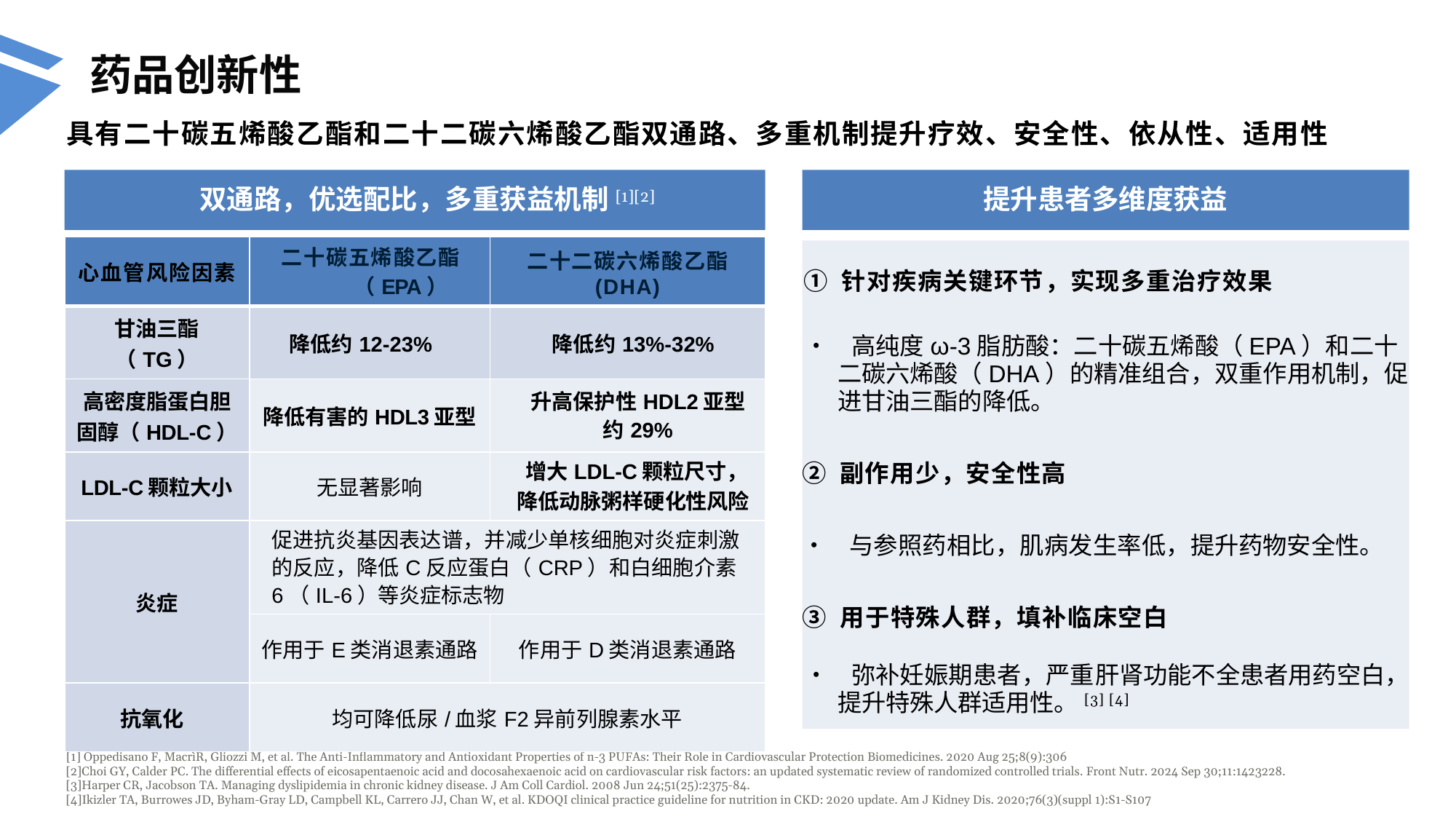

药品创新性

具有二十碳五烯酸乙酯和二十二碳六烯酸乙酯双通路、多重机制提升疗效、安全性、依从性、适用性

双通路，优选配比，多重获益机制[1][2]

提升患者多维度获益
| 心血管风险因素 | 二十碳五烯酸乙酯 （EPA） | 二十二碳六烯酸乙酯 (DHA) |
| --- | --- | --- |
| 甘油三酯（TG） | 降低约12-23% | 降低约13%-32% |
| 高密度脂蛋白胆固醇（HDL-C） | 降低有害的HDL3亚型 | 升高保护性HDL2亚型约29% |
| LDL-C颗粒大小 | 无显著影响 | 增大LDL-C颗粒尺寸， 降低动脉粥样硬化性风险 |
| 炎症 | 促进抗炎基因表达谱，并减少单核细胞对炎症刺激的反应，降低C反应蛋白（CRP）和白细胞介素6（IL-6）等炎症标志物 |  |
|  | 作用于E类消退素通路 | 作用于D类消退素通路 |
| 抗氧化 | 均可降低尿/血浆F2异前列腺素水平 |  |

① 针对疾病关键环节，实现多重治疗效果

•   高纯度ω-3脂肪酸：二十碳五烯酸（EPA）和二十二碳六烯酸（DHA）的精准组合，双重作用机制，促进甘油三酯的降低。

② 副作用少，安全性高

•   与参照药相比，肌病发生率低，提升药物安全性。

③ 用于特殊人群，填补临床空白

•   弥补妊娠期患者，严重肝肾功能不全患者用药空白，提升特殊人群适用性。[3] [4]

[1] Oppedisano F, MacrìR, Gliozzi M, et al. The Anti-Inflammatory and Antioxidant Properties of n-3 PUFAs: Their Role in Cardiovascular Protection Biomedicines. 2020 Aug 25;8(9):306
[2]Choi GY, Calder PC. The differential effects of eicosapentaenoic acid and docosahexaenoic acid on cardiovascular risk factors: an updated systematic review of randomized controlled trials. Front Nutr. 2024 Sep 30;11:1423228.
[3]Harper CR, Jacobson TA. Managing dyslipidemia in chronic kidney disease. J Am Coll Cardiol. 2008 Jun 24;51(25):2375-84.
[4]Ikizler TA, Burrowes JD, Byham-Gray LD, Campbell KL, Carrero JJ, Chan W, et al. KDOQI clinical practice guideline for nutrition in CKD: 2020 update. Am J Kidney Dis. 2020;76(3)(suppl 1):S1-S107

.